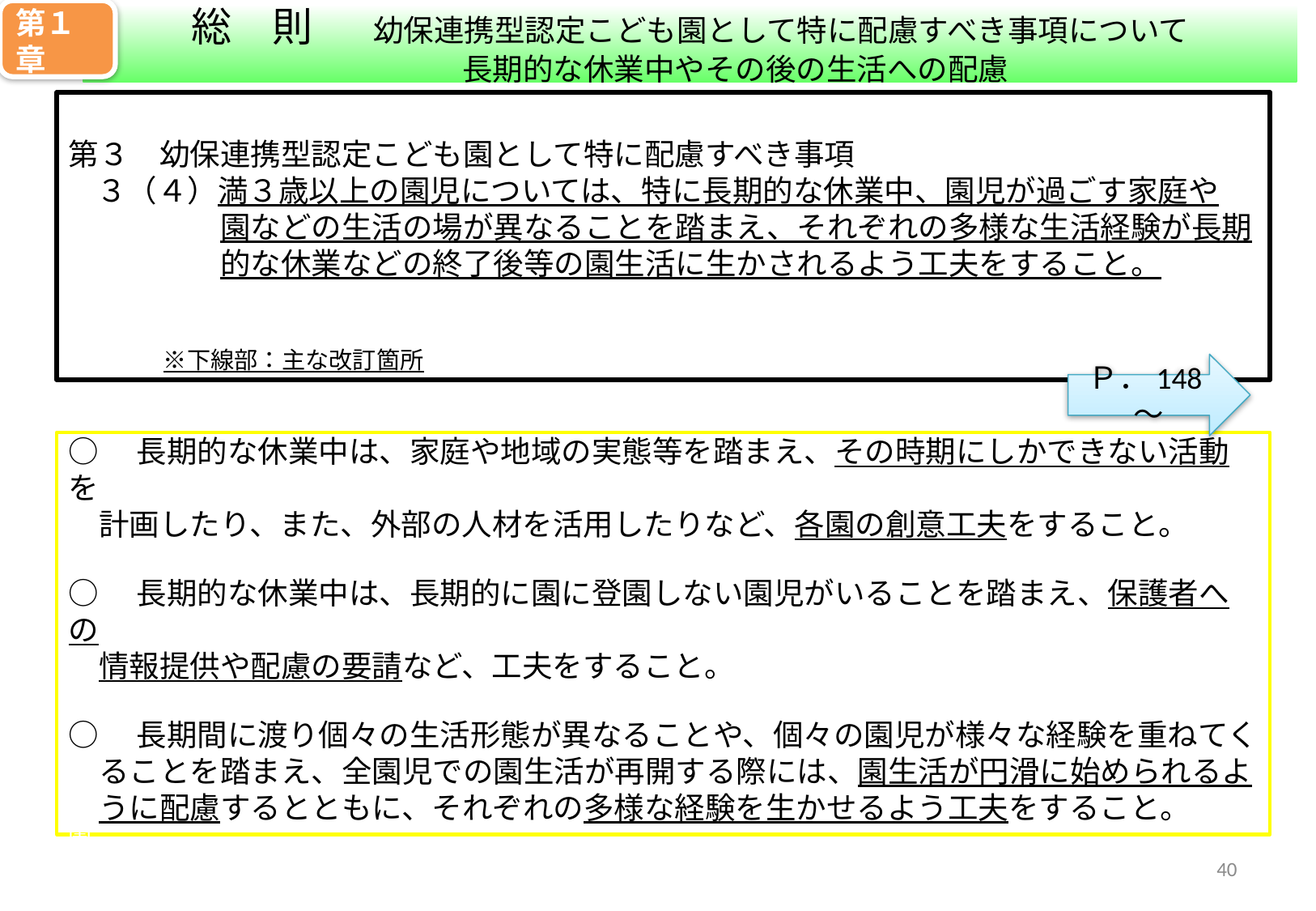

第１章
総　則　　幼保連携型認定こども園として特に配慮すべき事項について
　　　長期的な休業中やその後の生活への配慮

第３　幼保連携型認定こども園として特に配慮すべき事項
   ３（４）満３歳以上の園児については、特に長期的な休業中、園児が過ごす家庭や
　　　　　園などの生活の場が異なることを踏まえ、それぞれの多様な生活経験が長期
　　　　　的な休業などの終了後等の園生活に生かされるよう工夫をすること。

　　　　　　　　　　　　　　　　　　　　　　　　　　　　　　　　　　　　　　　　　　　　　　　　　　　　　　※下線部：主な改訂箇所
Ｐ．148～
○　長期的な休業中は、家庭や地域の実態等を踏まえ、その時期にしかできない活動を
　計画したり、また、外部の人材を活用したりなど、各園の創意工夫をすること。

○　長期的な休業中は、長期的に園に登園しない園児がいることを踏まえ、保護者への
　情報提供や配慮の要請など、工夫をすること。

○　長期間に渡り個々の生活形態が異なることや、個々の園児が様々な経験を重ねてく
　ることを踏まえ、全園児での園生活が再開する際には、園生活が円滑に始められるよ
　うに配慮するとともに、それぞれの多様な経験を生かせるよう工夫をすること。　… 園
40